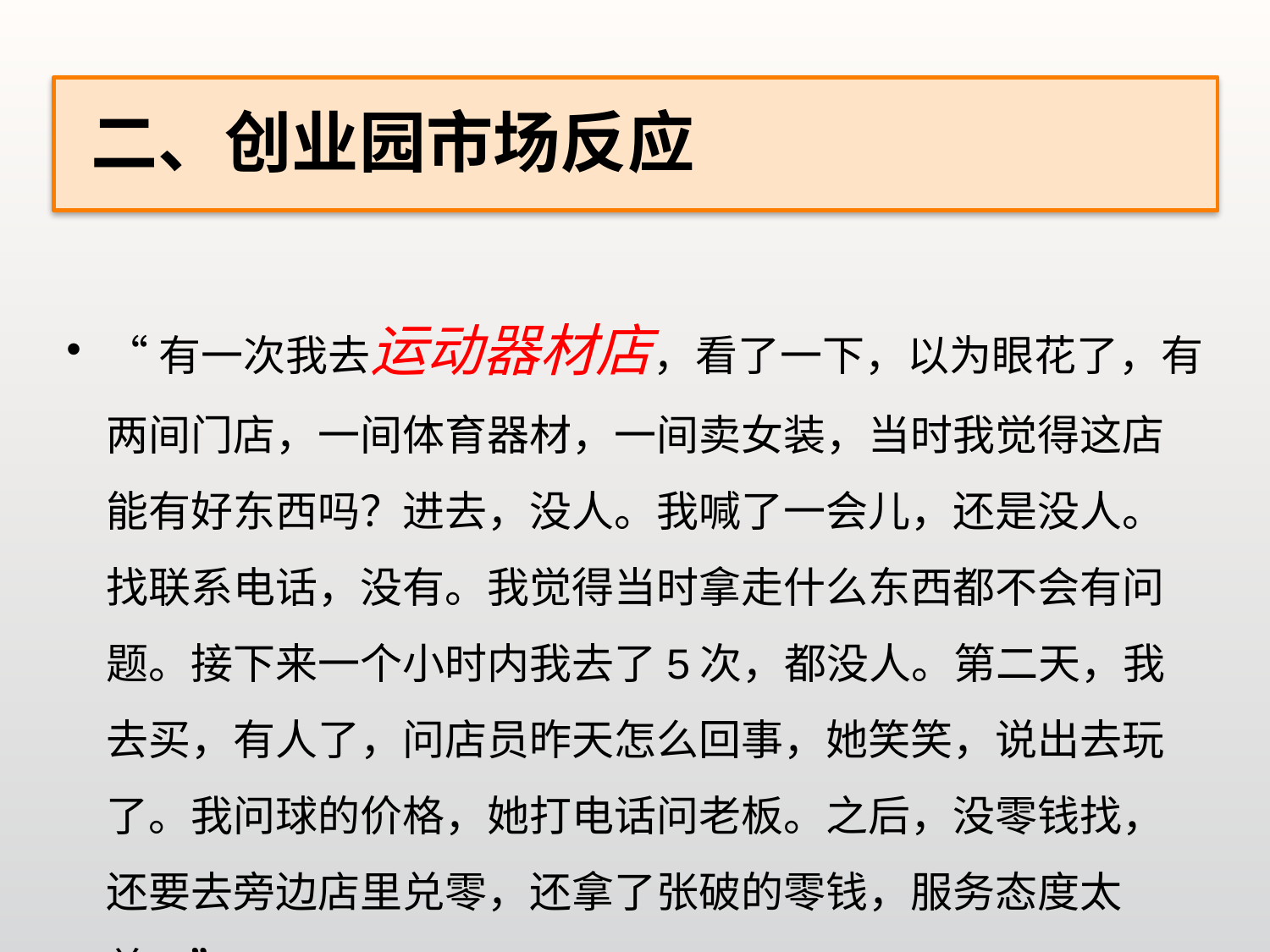

二、创业园市场反应
“有一次我去运动器材店，看了一下，以为眼花了，有两间门店，一间体育器材，一间卖女装，当时我觉得这店能有好东西吗？进去，没人。我喊了一会儿，还是没人。找联系电话，没有。我觉得当时拿走什么东西都不会有问题。接下来一个小时内我去了5次，都没人。第二天，我去买，有人了，问店员昨天怎么回事，她笑笑，说出去玩了。我问球的价格，她打电话问老板。之后，没零钱找，还要去旁边店里兑零，还拿了张破的零钱，服务态度太差。”